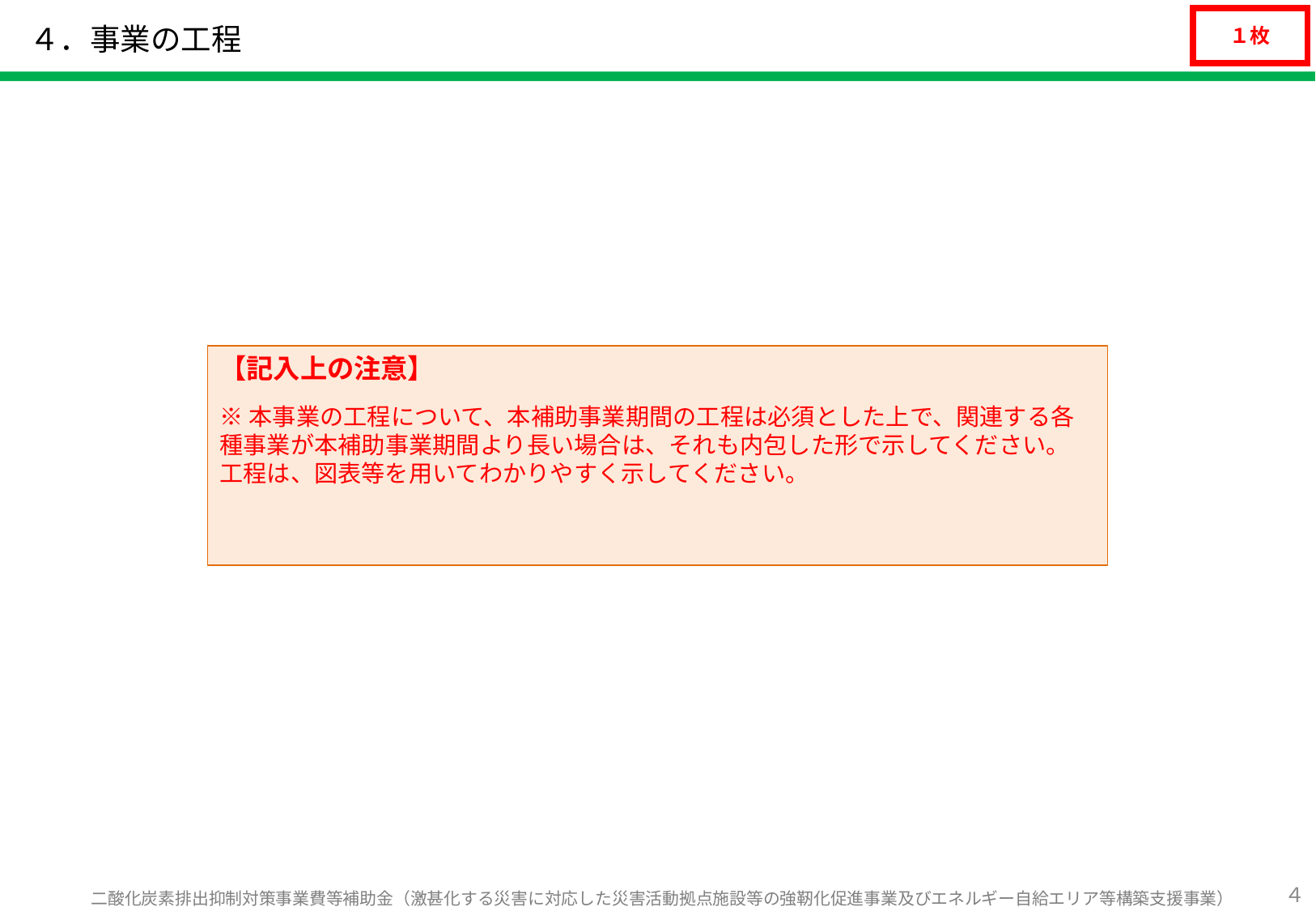

１枚
４．事業の工程
【記入上の注意】

※本事業の工程について、本補助事業期間の工程は必須とした上で、関連する各種事業が本補助事業期間より長い場合は、それも内包した形で示してください。
工程は、図表等を用いてわかりやすく示してください。
４